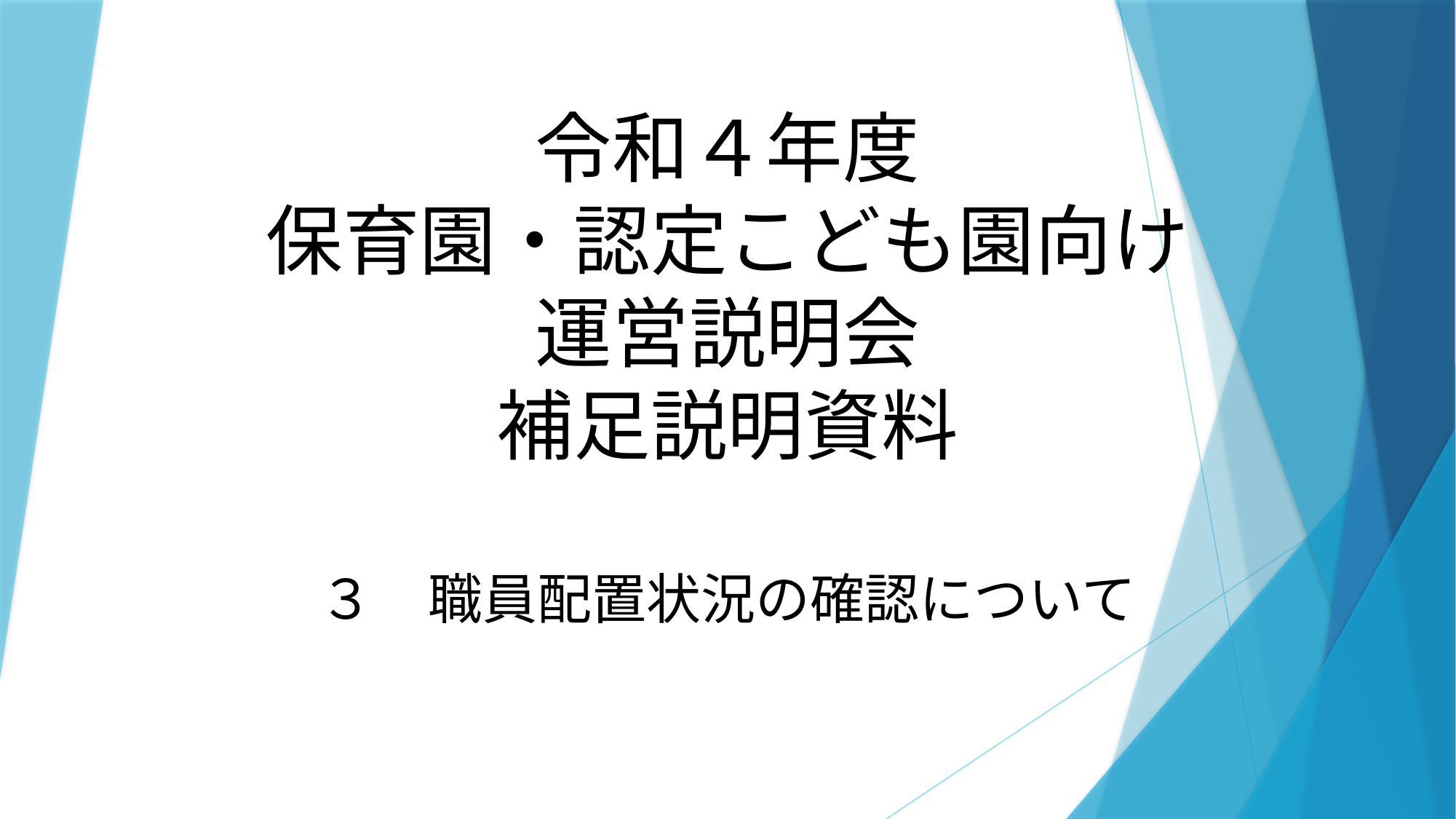

# 令和４年度 保育園・認定こども園向け 運営説明会 補足説明資料
３　職員配置状況の確認について